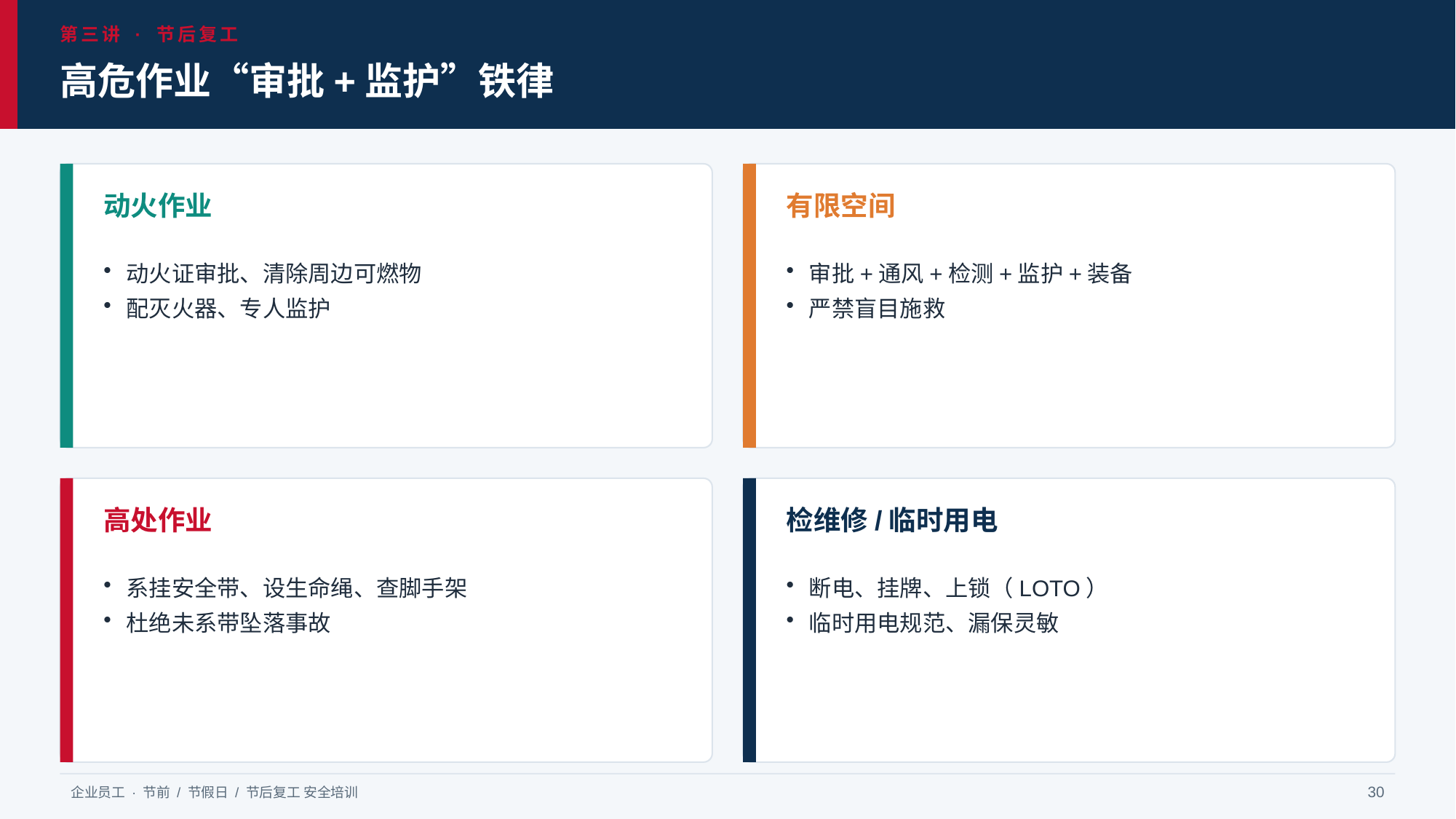

第三讲 · 节后复工
高危作业“审批+监护”铁律

动火作业
有限空间
动火证审批、清除周边可燃物
配灭火器、专人监护
审批+通风+检测+监护+装备
严禁盲目施救

高处作业
检维修/临时用电
系挂安全带、设生命绳、查脚手架
杜绝未系带坠落事故
断电、挂牌、上锁（LOTO）
临时用电规范、漏保灵敏

企业员工 · 节前 / 节假日 / 节后复工 安全培训
30